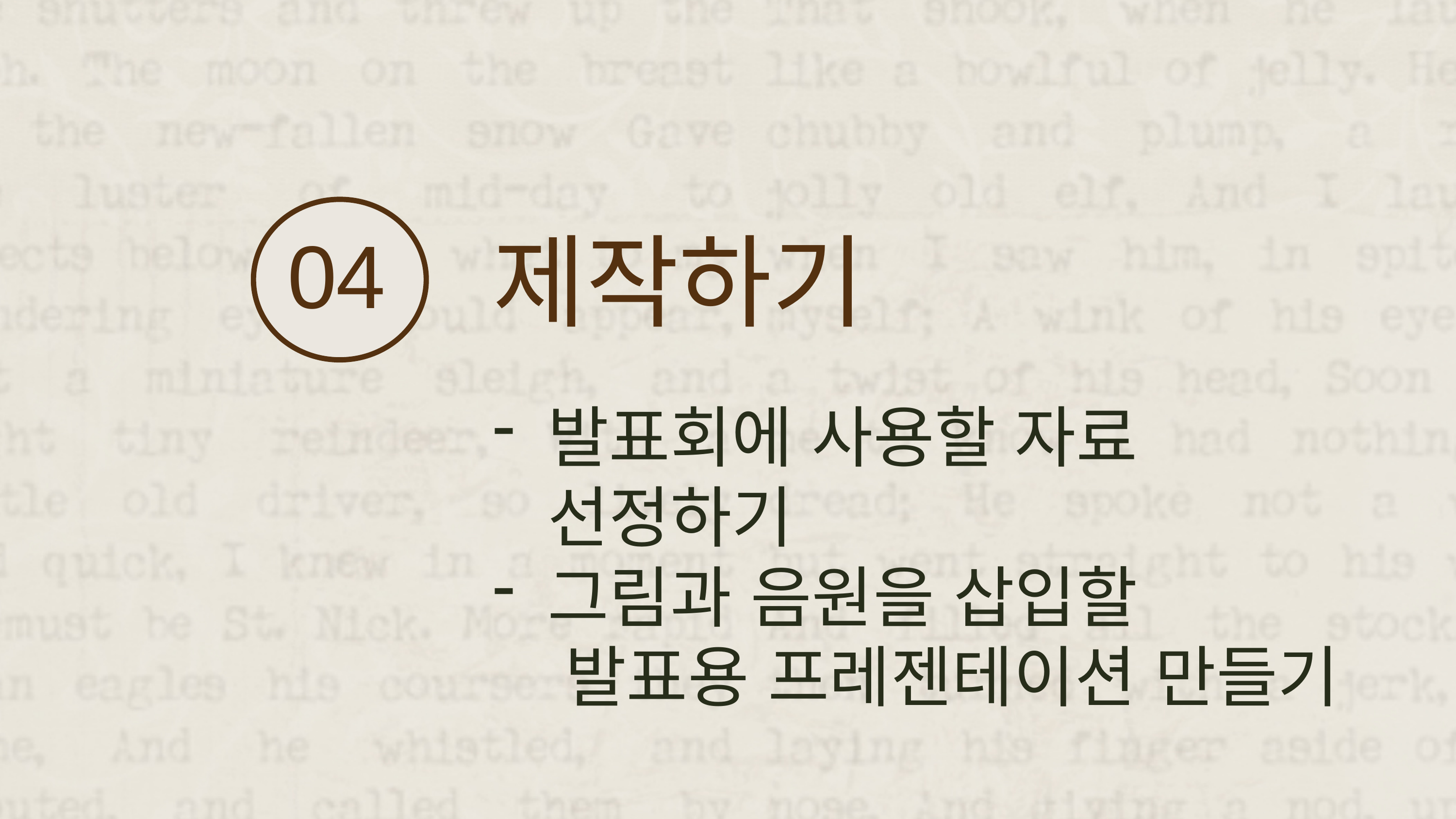

04
제작하기
발표회에 사용할 자료 선정하기
그림과 음원을 삽입할
   발표용 프레젠테이션 만들기